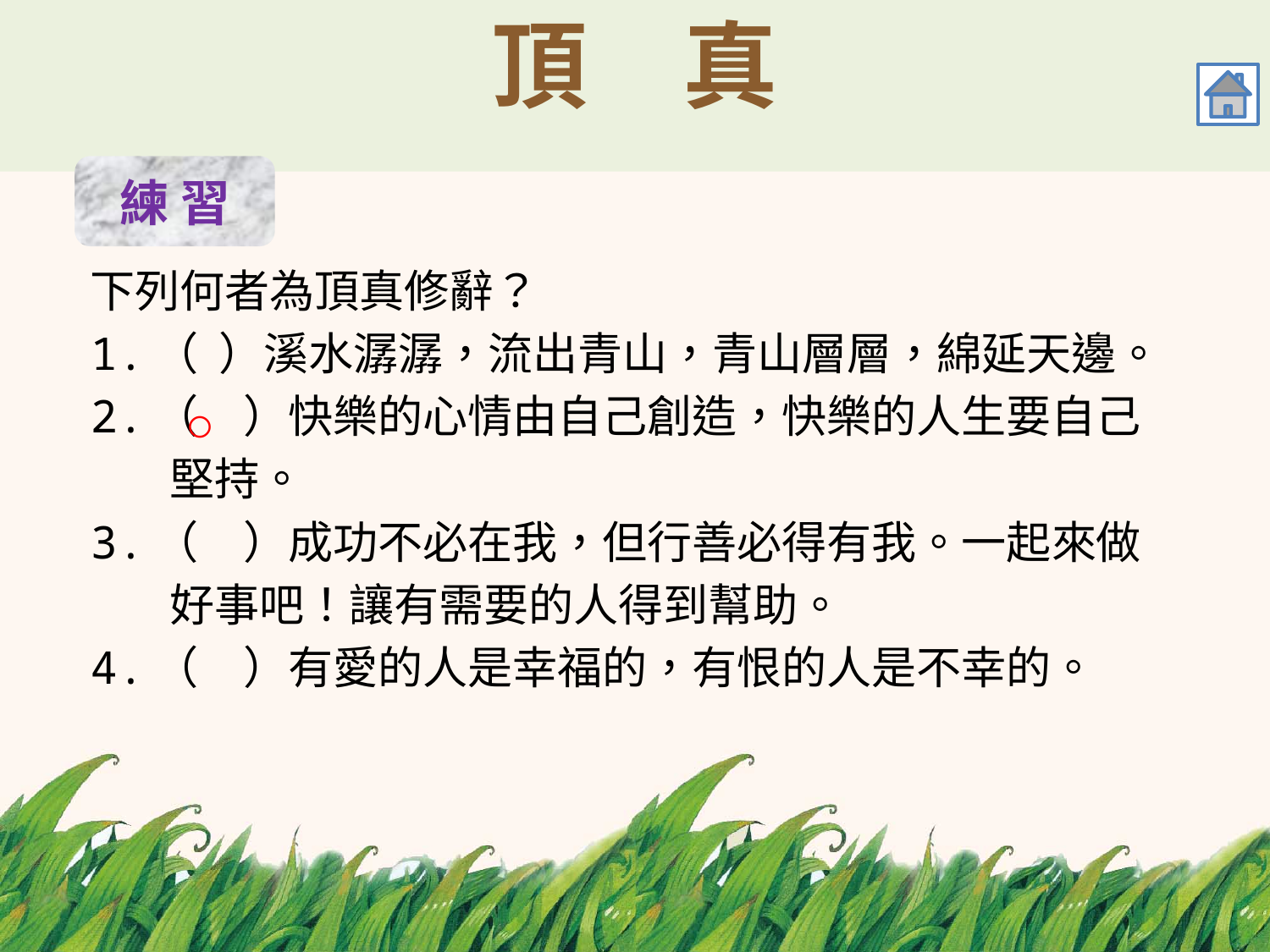

# 頂　真

練 習
下列何者為頂真修辭？
1.（  ）溪水潺潺，流出青山，青山層層，綿延天邊。
2.（　）快樂的心情由自己創造，快樂的人生要自己
       堅持。
3.（　）成功不必在我，但行善必得有我。一起來做
       好事吧！讓有需要的人得到幫助。
4.（　）有愛的人是幸福的，有恨的人是不幸的。

○